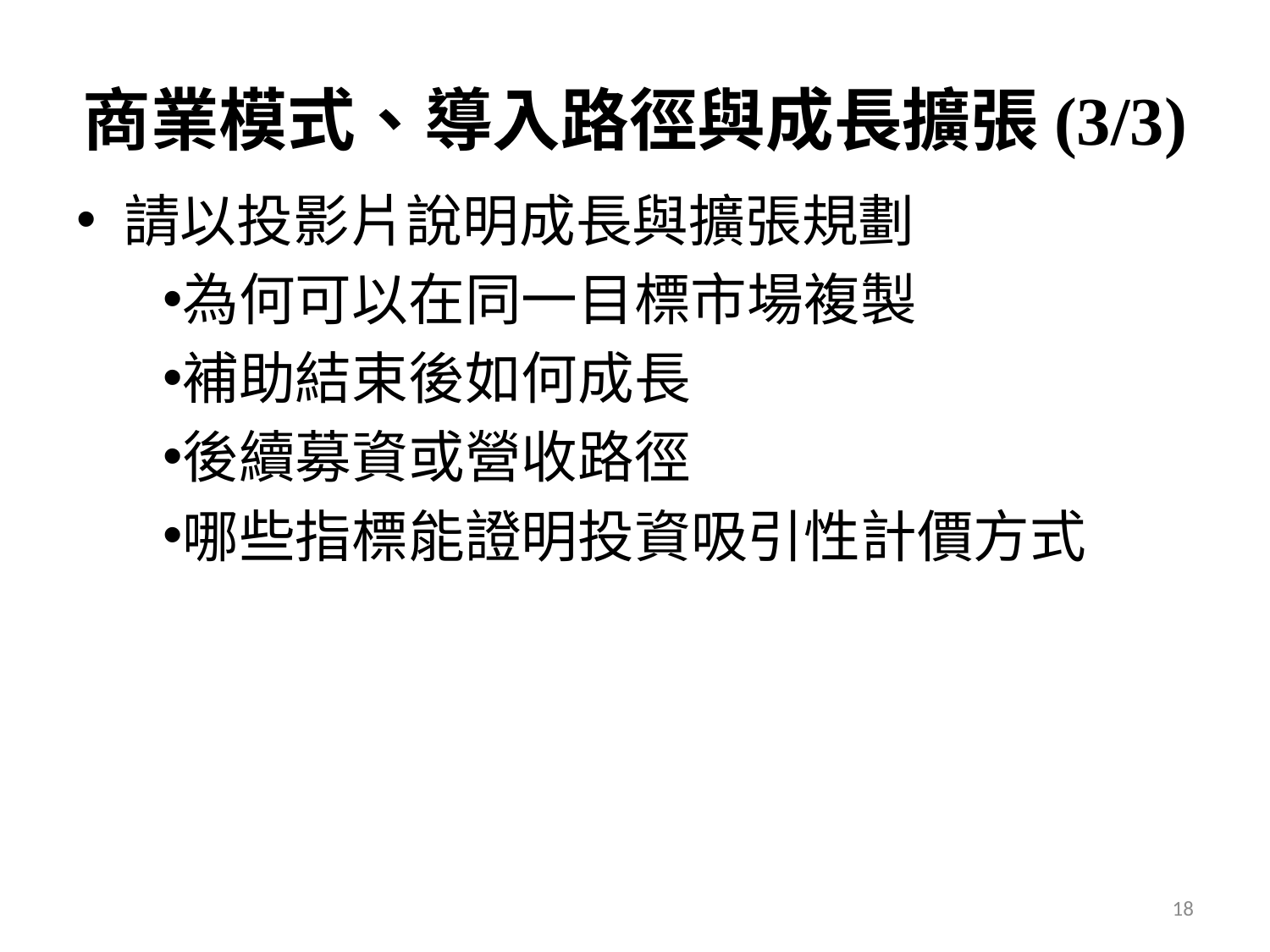

# 商業模式、導入路徑與成長擴張(3/3)
請以投影片說明成長與擴張規劃
為何可以在同一目標市場複製
補助結束後如何成長
後續募資或營收路徑
哪些指標能證明投資吸引性計價方式
18